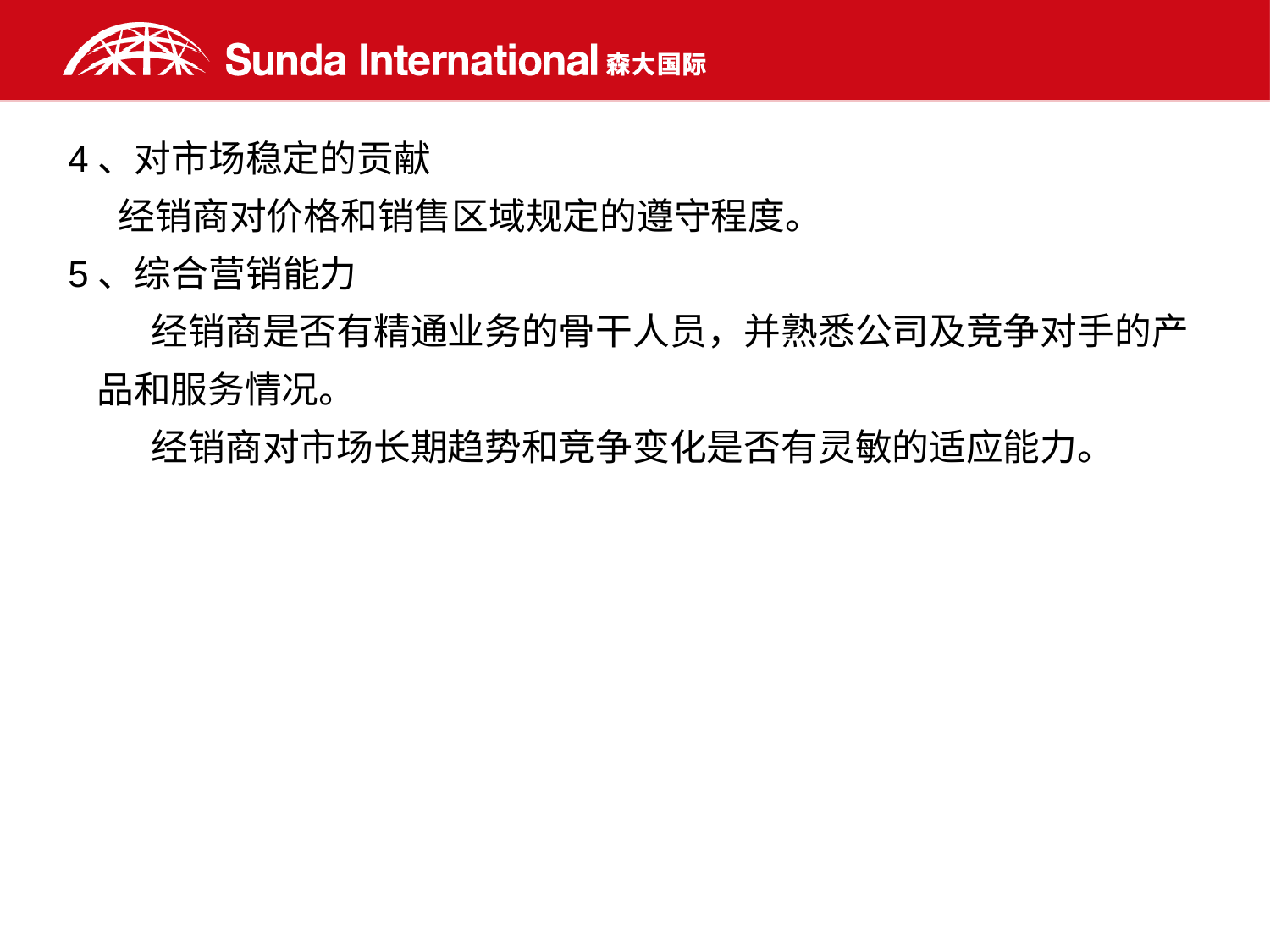

4、对市场稳定的贡献
     经销商对价格和销售区域规定的遵守程度。
5、综合营销能力
         经销商是否有精通业务的骨干人员，并熟悉公司及竞争对手的产品和服务情况。
         经销商对市场长期趋势和竞争变化是否有灵敏的适应能力。